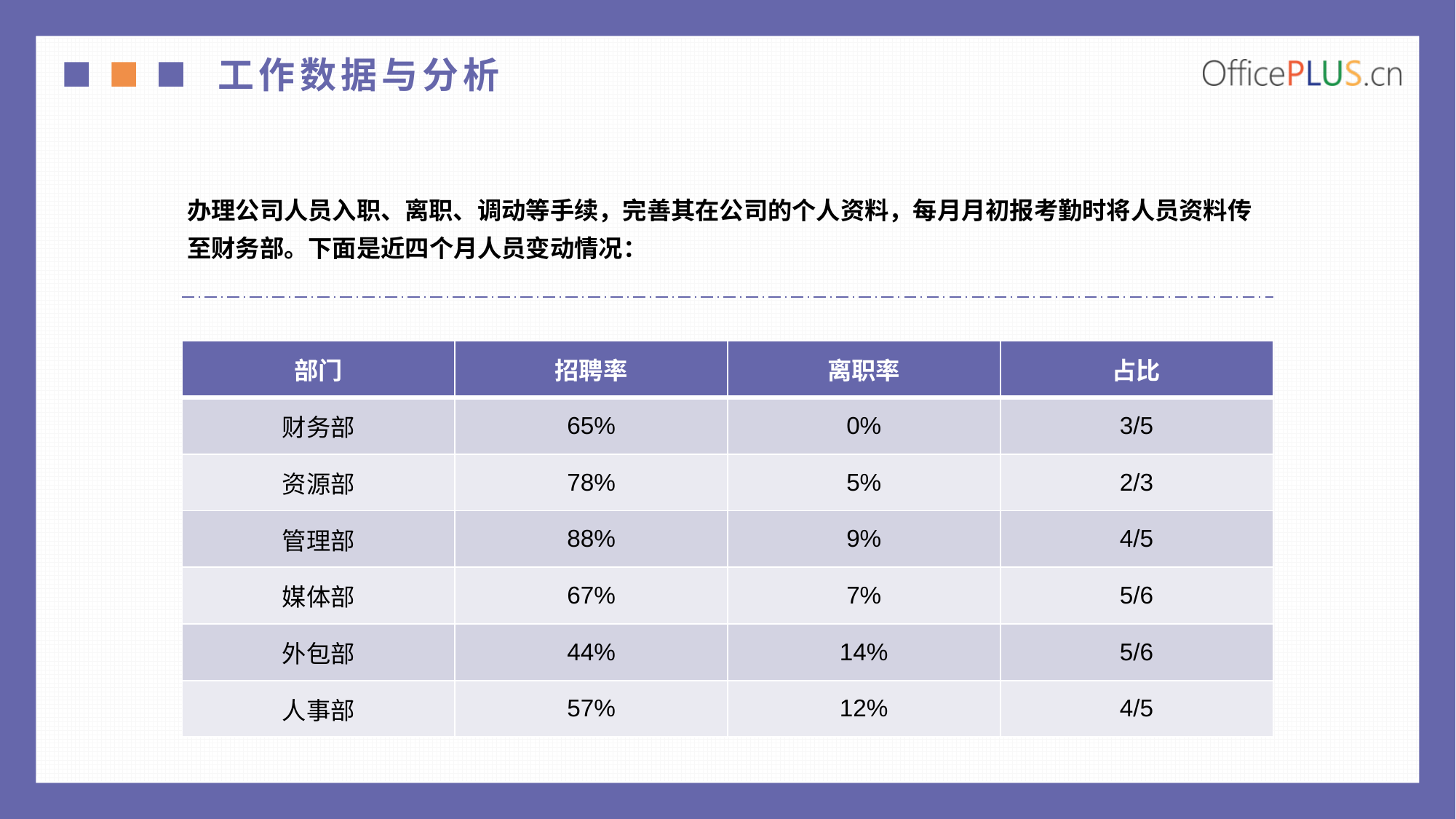

工作数据与分析
办理公司人员入职、离职、调动等手续，完善其在公司的个人资料，每月月初报考勤时将人员资料传至财务部。下面是近四个月人员变动情况：
| 部门 | 招聘率 | 离职率 | 占比 |
| --- | --- | --- | --- |
| 财务部 | 65% | 0% | 3/5 |
| 资源部 | 78% | 5% | 2/3 |
| 管理部 | 88% | 9% | 4/5 |
| 媒体部 | 67% | 7% | 5/6 |
| 外包部 | 44% | 14% | 5/6 |
| 人事部 | 57% | 12% | 4/5 |